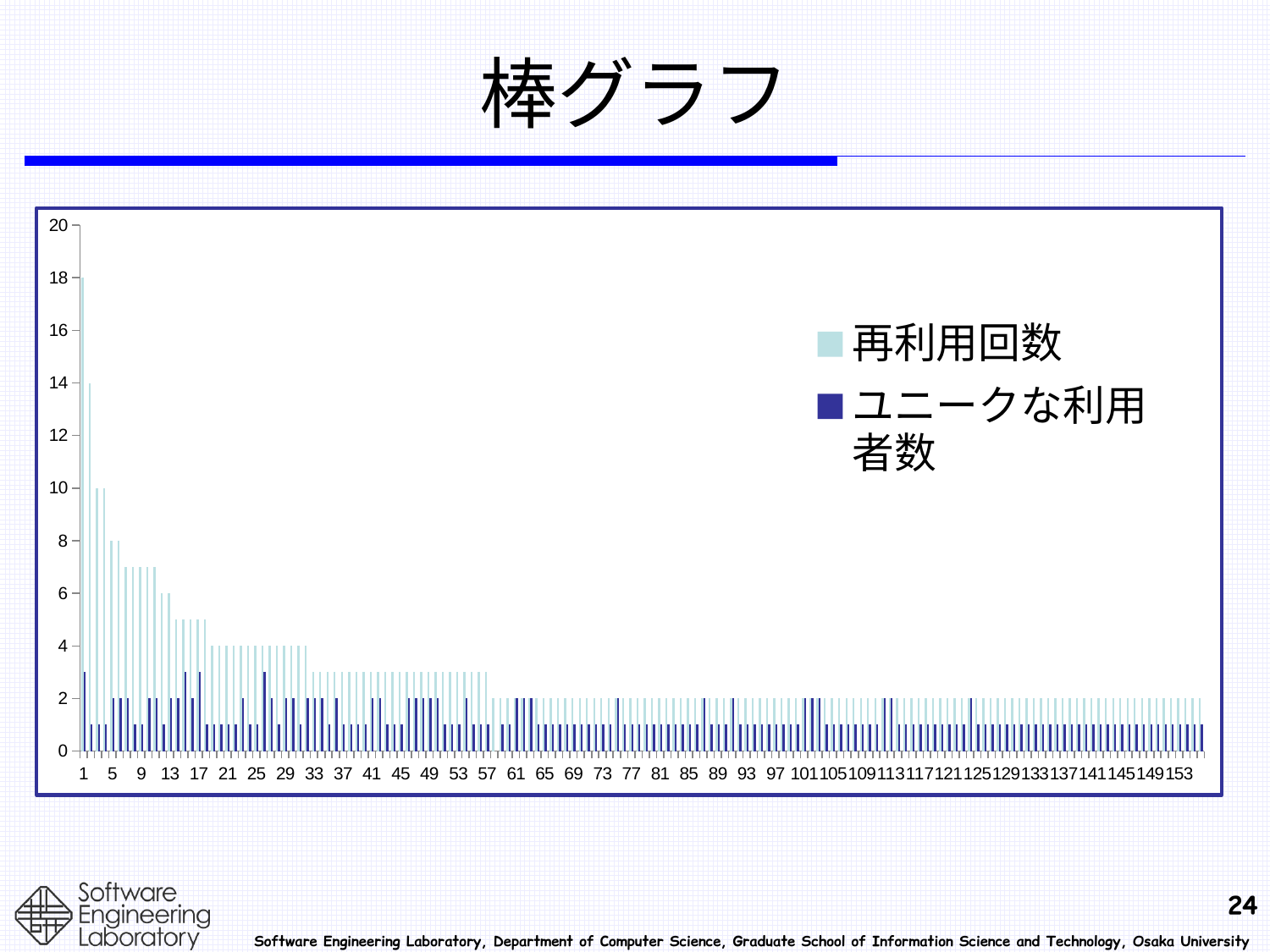

# 棒グラフ

### Chart

| Category | 再利用回数 | ユニークな利用者数 |
|---|---|---|